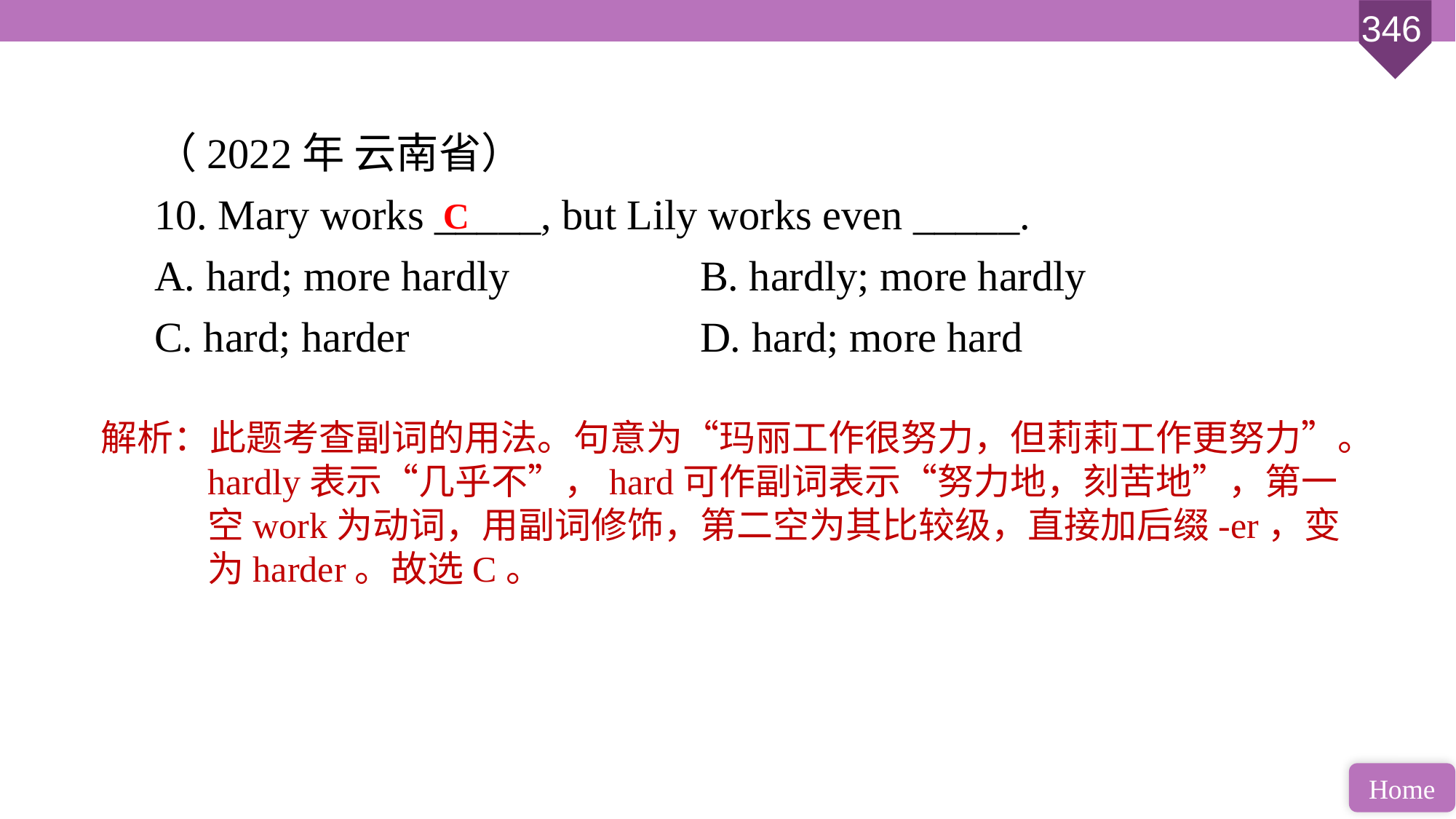

（2022年 云南省）
10. Mary works _____, but Lily works even _____.
A. hard; more hardly 		B. hardly; more hardly
C. hard; harder 			D. hard; more hard
C
解析：此题考查副词的用法。句意为“玛丽工作很努力，但莉莉工作更努力”。hardly表示“几乎不”，hard可作副词表示“努力地，刻苦地”，第一空work为动词，用副词修饰，第二空为其比较级，直接加后缀-er，变为harder。故选C。